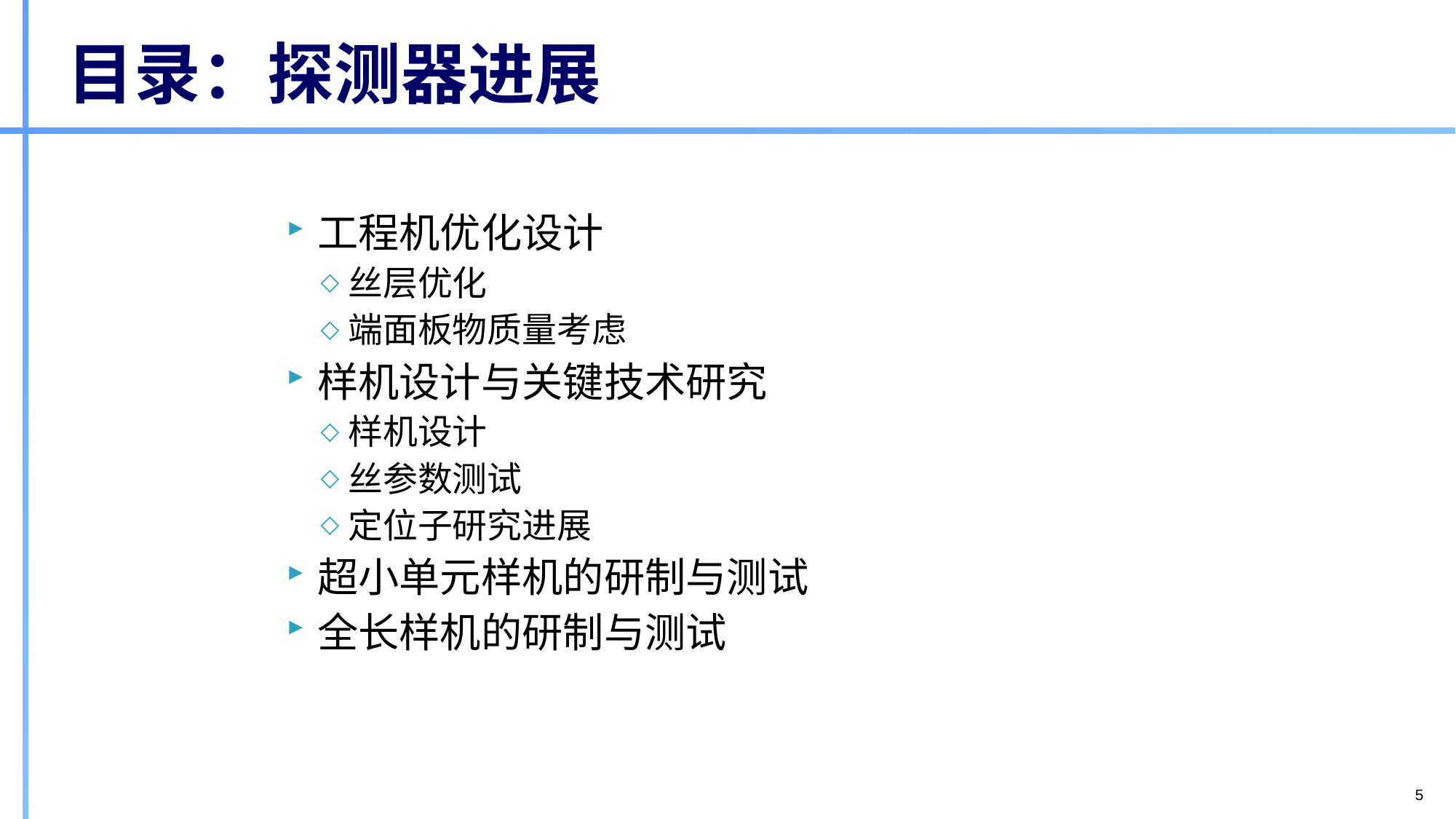

# 目录：探测器进展
工程机优化设计
丝层优化
端面板物质量考虑
样机设计与关键技术研究
样机设计
丝参数测试
定位子研究进展
超小单元样机的研制与测试
全长样机的研制与测试
5